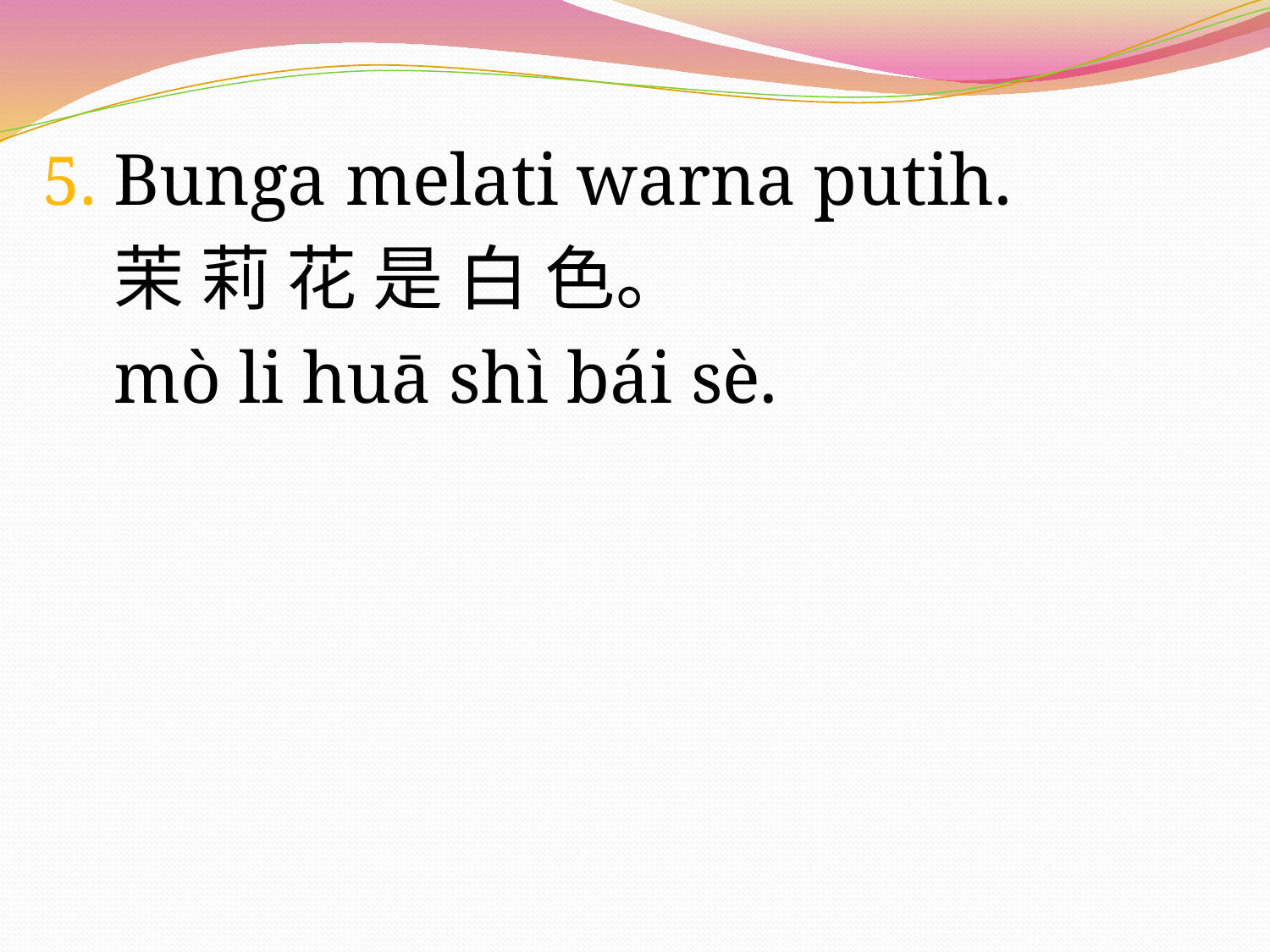

Bunga melati warna putih.
	茉 莉 花 是 白 色。
	mò li huā shì bái sè.